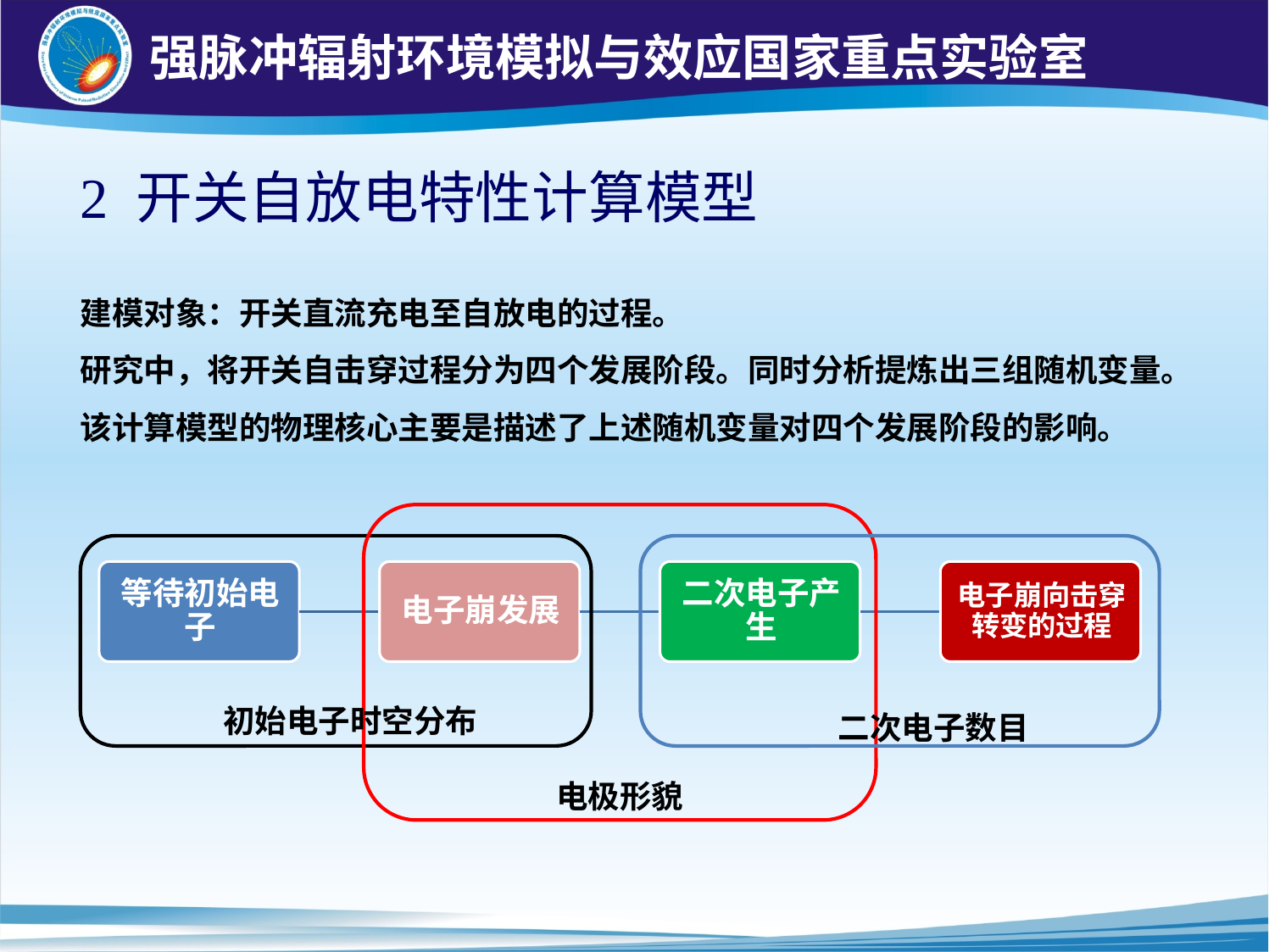

2 开关自放电特性计算模型
建模对象：开关直流充电至自放电的过程。
研究中，将开关自击穿过程分为四个发展阶段。同时分析提炼出三组随机变量。该计算模型的物理核心主要是描述了上述随机变量对四个发展阶段的影响。

等待初始电子

电子崩发展

二次电子产生

电子崩向击穿转变的过程

初始电子时空分布
二次电子数目
电极形貌